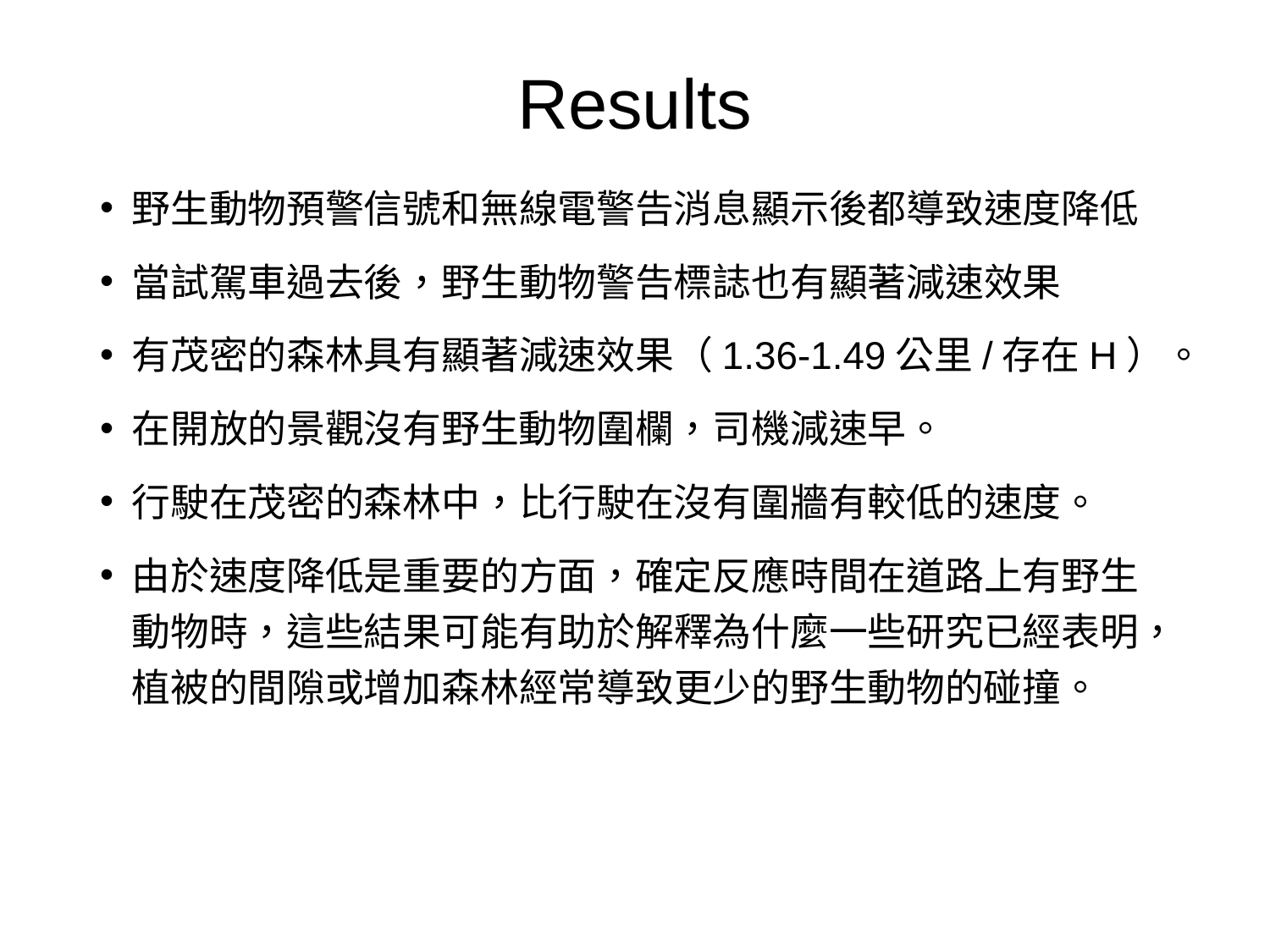

Results
野生動物預警信號和無線電警告消息顯示後都導致速度降低
當試駕車過去後，野生動物警告標誌也有顯著減速效果
有茂密的森林具有顯著減速效果（1.36-1.49公里/存在H）。
在開放的景觀沒有野生動物圍欄，司機減速早。
行駛在茂密的森林中，比行駛在沒有圍牆有較低的速度。
由於速度降低是重要的方面，確定反應時間在道路上有野生動物時，這些結果可能有助於解釋為什麼一些研究已經表明，植被的間隙或增加森林經常導致更少的野生動物的碰撞。